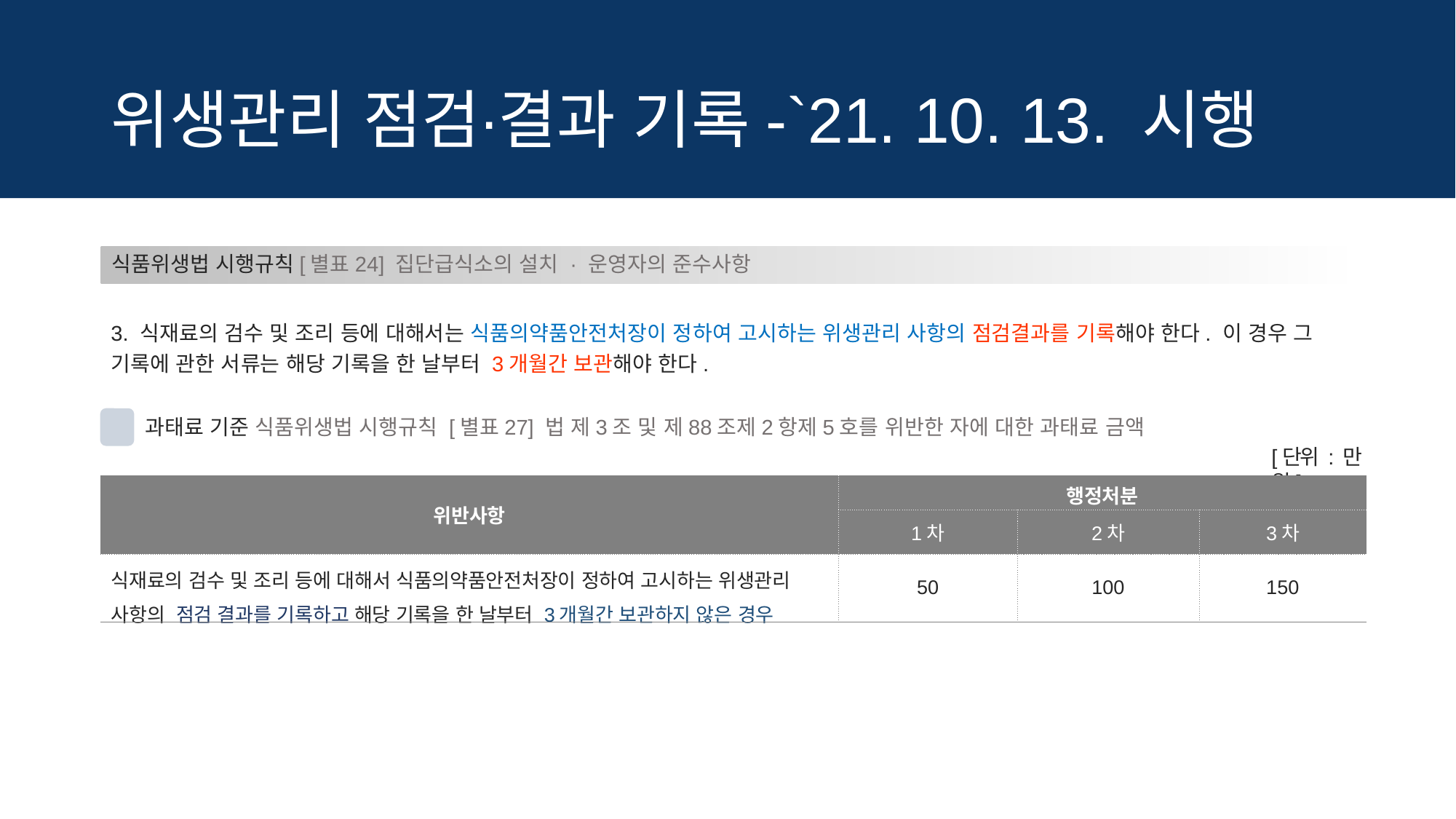

# 위생관리 점검∙결과 기록-`21. 10. 13. 시행
식품위생법 시행규칙[별표24] 집단급식소의 설치 · 운영자의 준수사항

3. 식재료의 검수 및 조리 등에 대해서는 식품의약품안전처장이 정하여 고시하는 위생관리 사항의 점검결과를 기록해야 한다. 이 경우 그 기록에 관한 서류는 해당 기록을 한 날부터 3개월간 보관해야 한다.

과태료 기준 식품위생법 시행규칙 [별표27] 법 제3조 및 제88조제2항제5호를 위반한 자에 대한 과태료 금액
!
[단위 : 만원]
| 위반사항 | 행정처분 |  |  |
| --- | --- | --- | --- |
|  | 1차 | 2차 | 3차 |
| 식재료의 검수 및 조리 등에 대해서 식품의약품안전처장이 정하여 고시하는 위생관리 사항의 점검 결과를 기록하고 해당 기록을 한 날부터 3개월간 보관하지 않은 경우 | 50 | 100 | 150 |